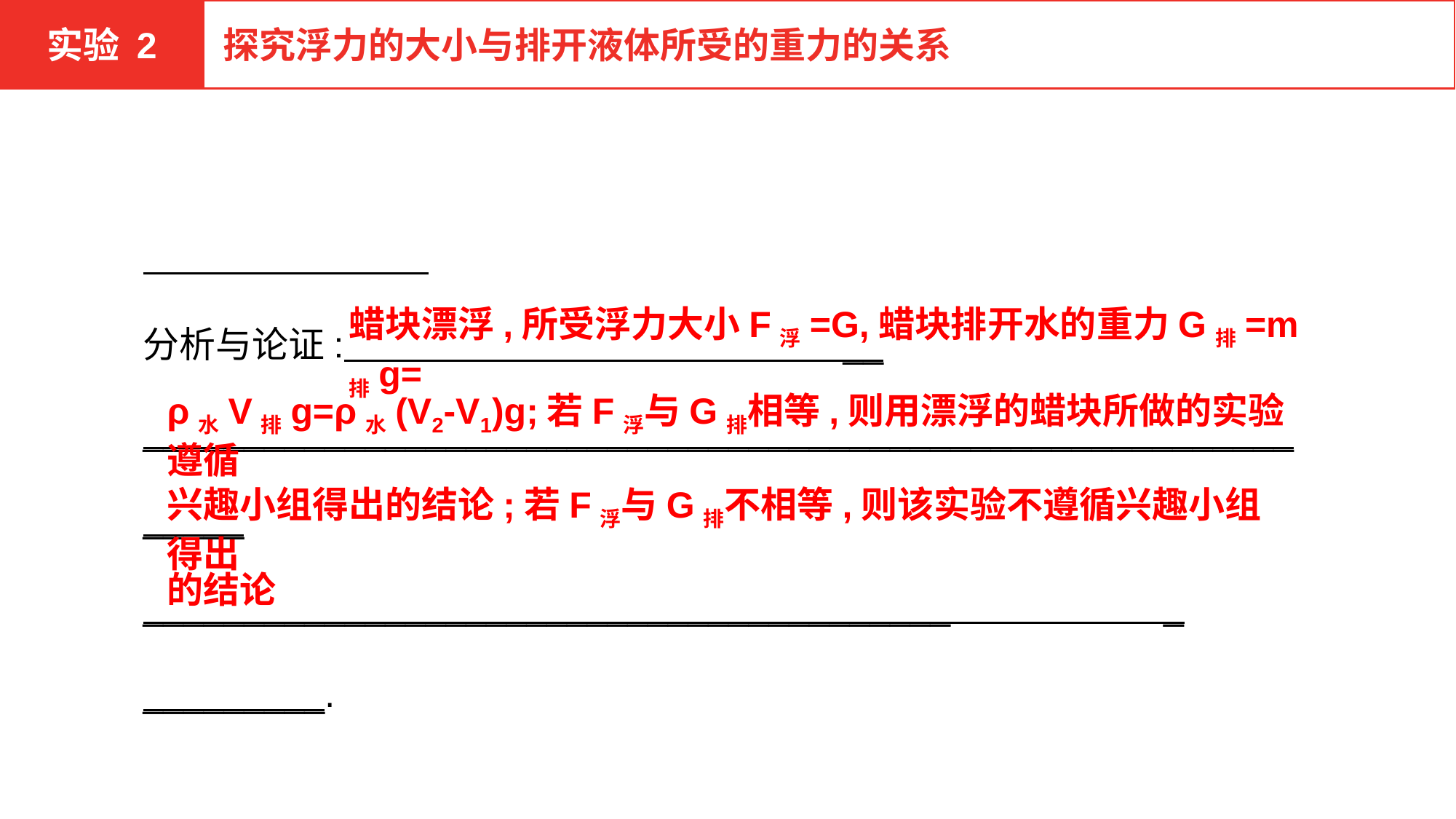

实验 2
探究浮力的大小与排开液体所受的重力的关系

分析与论证:                                                 __
______________________________________________________________
________________________________________                     _
_________.
蜡块漂浮,所受浮力大小F浮=G,蜡块排开水的重力G排=m排g=
ρ水V排g=ρ水(V2-V1)g;若F浮与G排相等,则用漂浮的蜡块所做的实验遵循
兴趣小组得出的结论;若F浮与G排不相等,则该实验不遵循兴趣小组得出
的结论